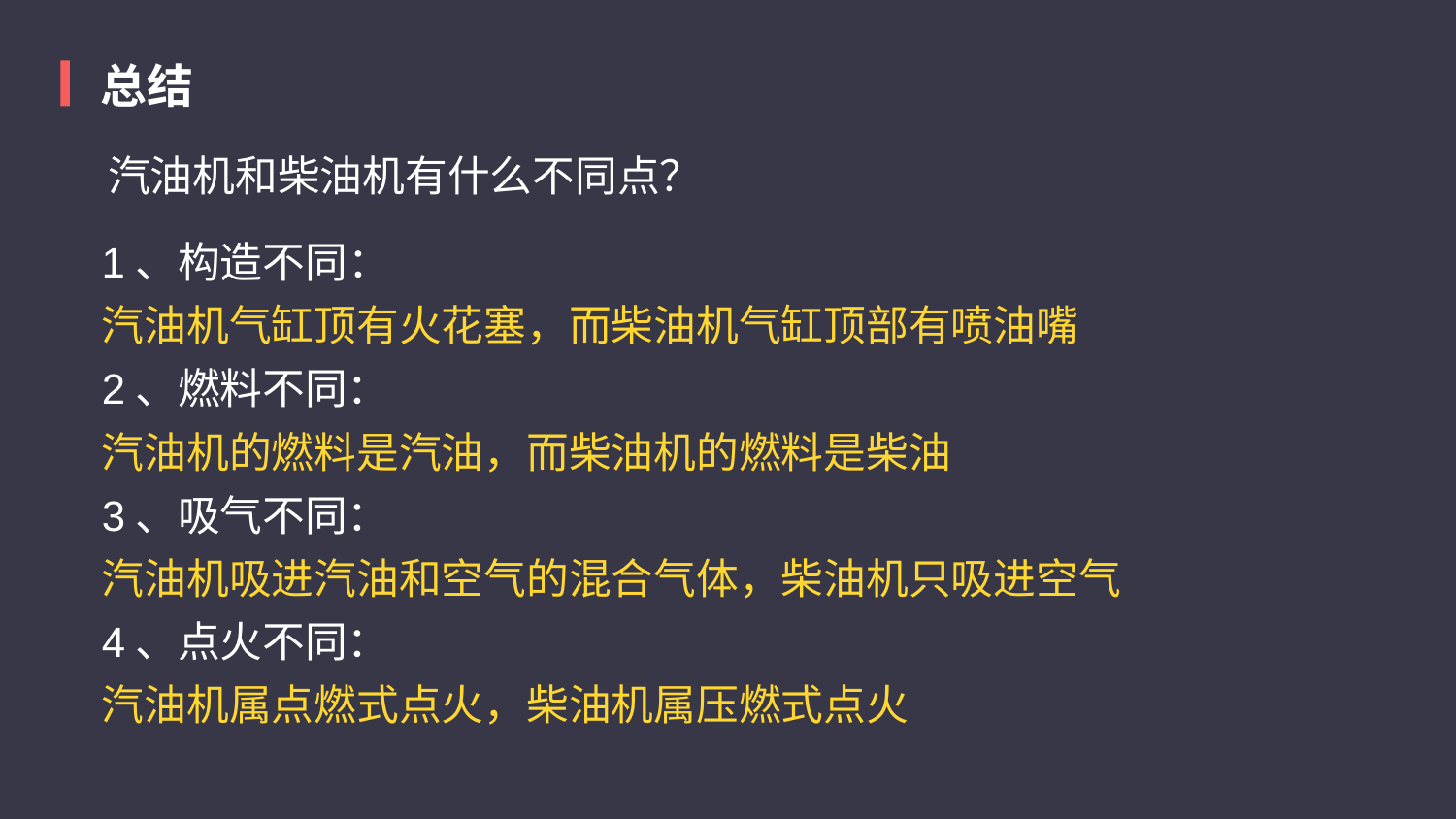

总结

汽油机和柴油机有什么不同点？
1、构造不同：
汽油机气缸顶有火花塞，而柴油机气缸顶部有喷油嘴
2、燃料不同：
汽油机的燃料是汽油，而柴油机的燃料是柴油
3、吸气不同：
汽油机吸进汽油和空气的混合气体，柴油机只吸进空气
4、点火不同：
汽油机属点燃式点火，柴油机属压燃式点火